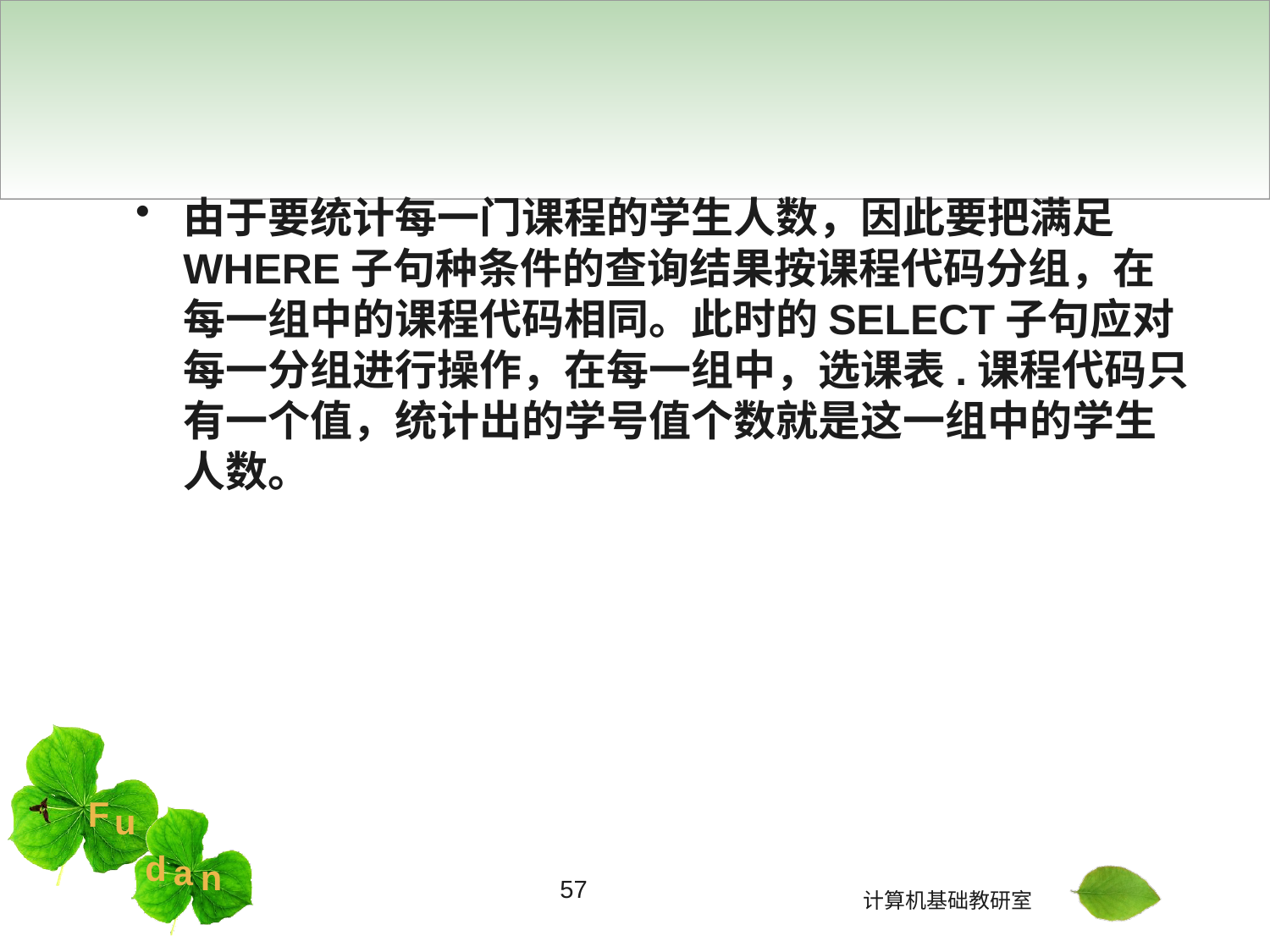

#
由于要统计每一门课程的学生人数，因此要把满足WHERE子句种条件的查询结果按课程代码分组，在每一组中的课程代码相同。此时的SELECT子句应对每一分组进行操作，在每一组中，选课表.课程代码只有一个值，统计出的学号值个数就是这一组中的学生人数。

57